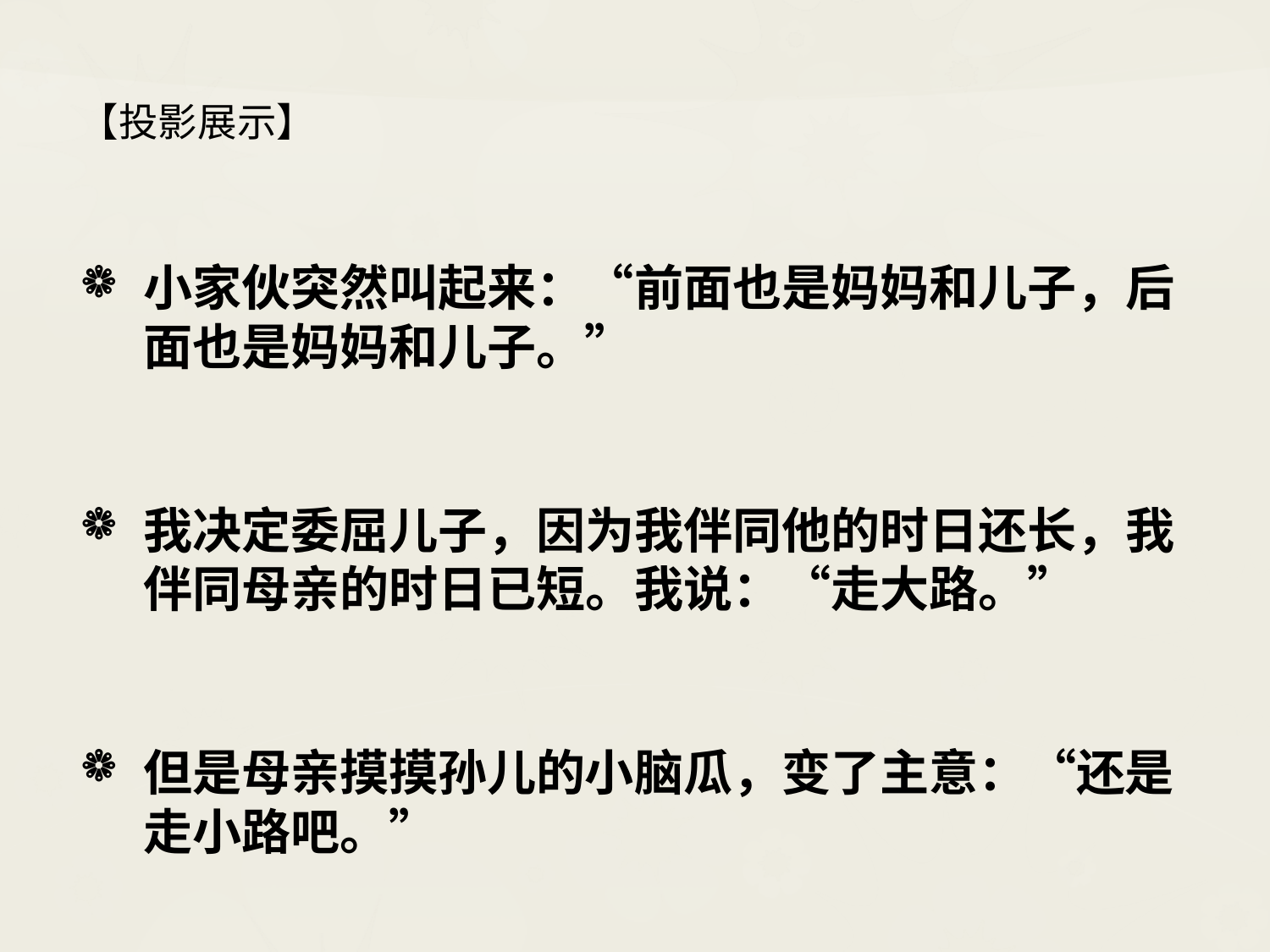

【投影展示】

小家伙突然叫起来：“前面也是妈妈和儿子，后面也是妈妈和儿子。”

我决定委屈儿子，因为我伴同他的时日还长，我伴同母亲的时日已短。我说：“走大路。”

但是母亲摸摸孙儿的小脑瓜，变了主意：“还是走小路吧。”